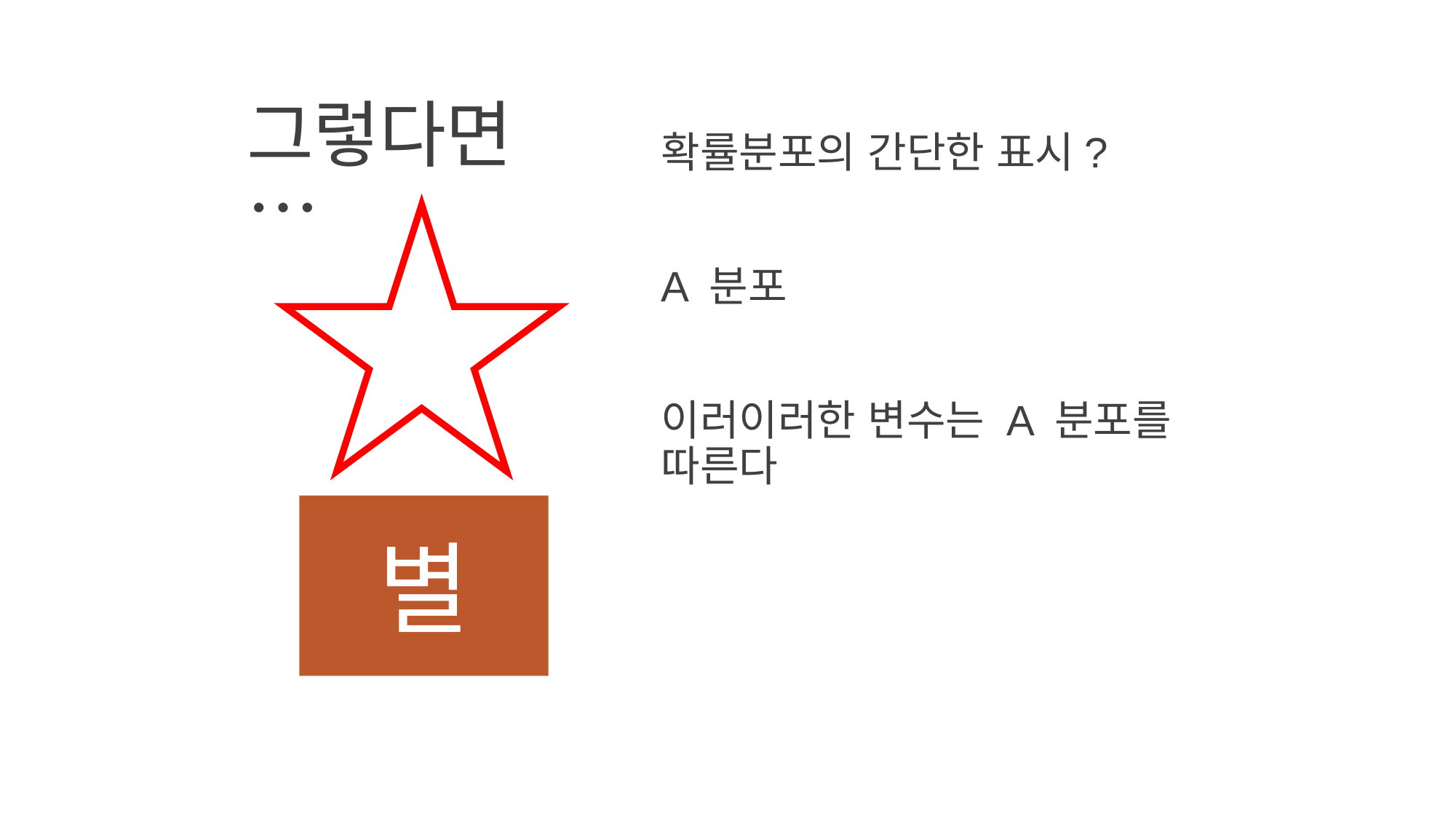

# 그렇다면…
확률분포의 간단한 표시?

A 분포

이러이러한 변수는 A 분포를 따른다

별
10각형인데
다섯개의 각은…..
블라블라 …